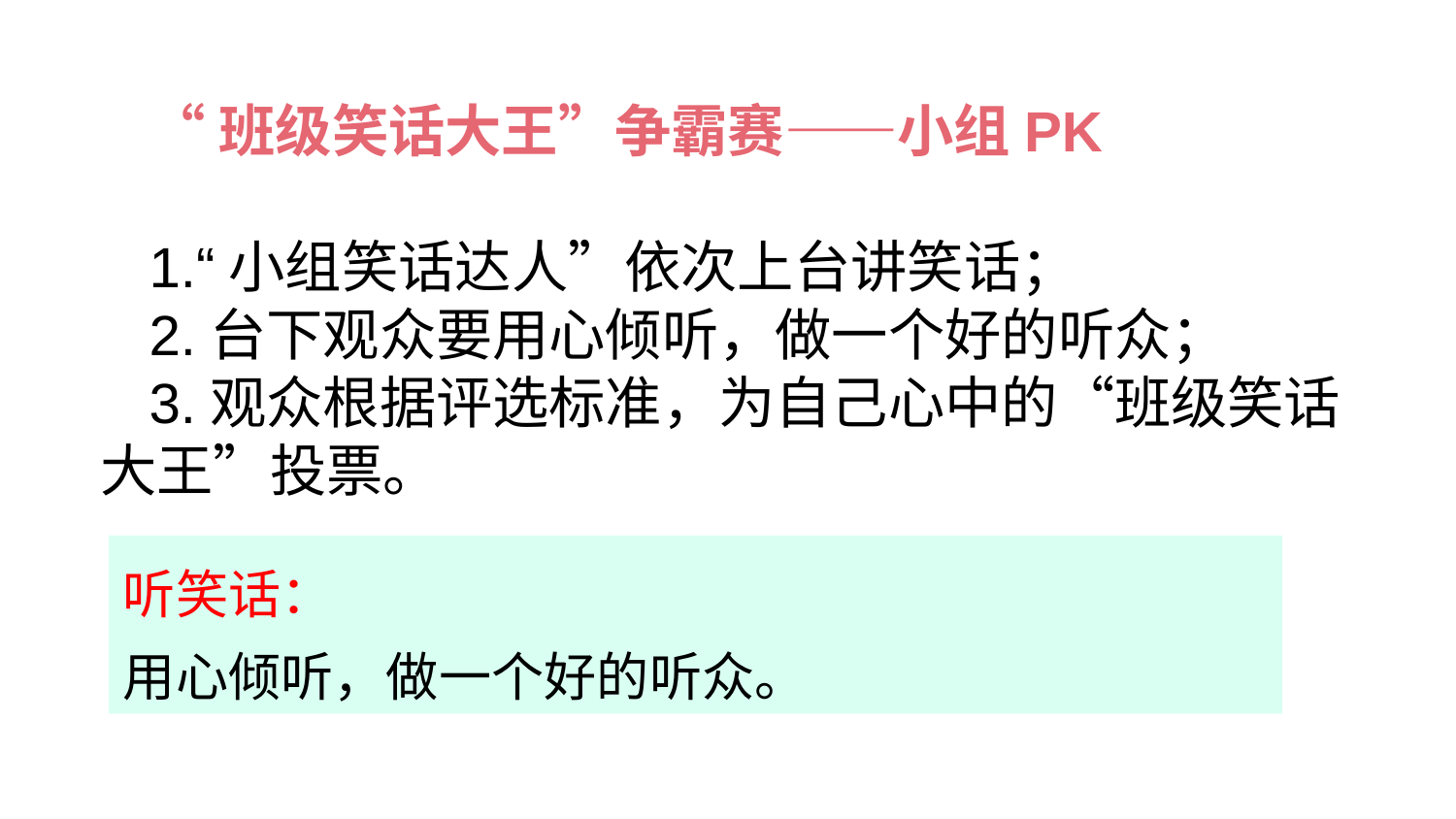

“班级笑话大王”争霸赛——小组PK

1.“小组笑话达人”依次上台讲笑话；
2.台下观众要用心倾听，做一个好的听众；
3.观众根据评选标准，为自己心中的“班级笑话大王”投票。
听笑话：
用心倾听，做一个好的听众。